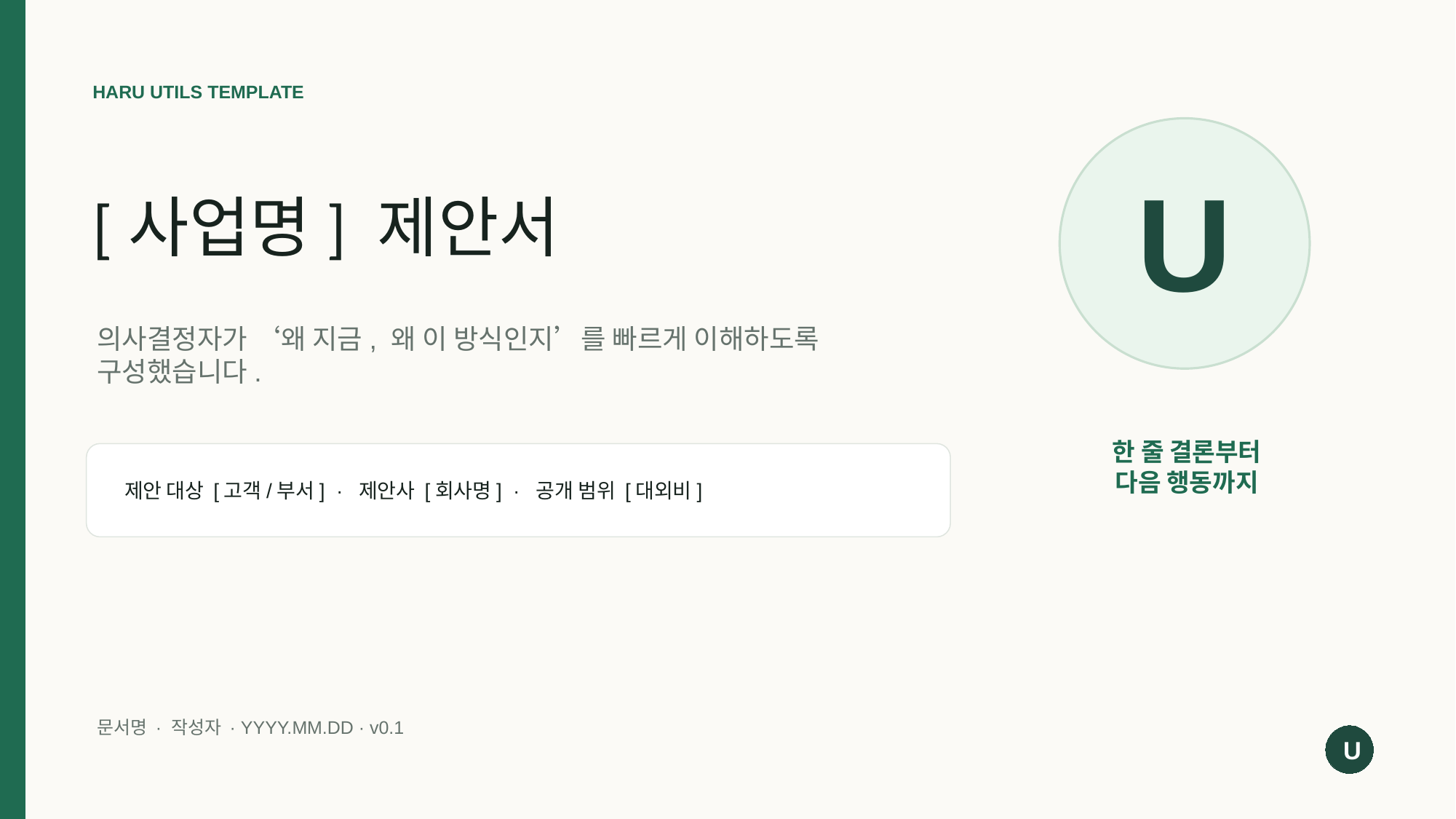

HARU UTILS TEMPLATE

U
# [사업명] 제안서
의사결정자가 ‘왜 지금, 왜 이 방식인지’를 빠르게 이해하도록 구성했습니다.
한 줄 결론부터
다음 행동까지

제안 대상 [고객/부서]  ·  제안사 [회사명]  ·  공개 범위 [대외비]
문서명 · 작성자 · YYYY.MM.DD · v0.1
U